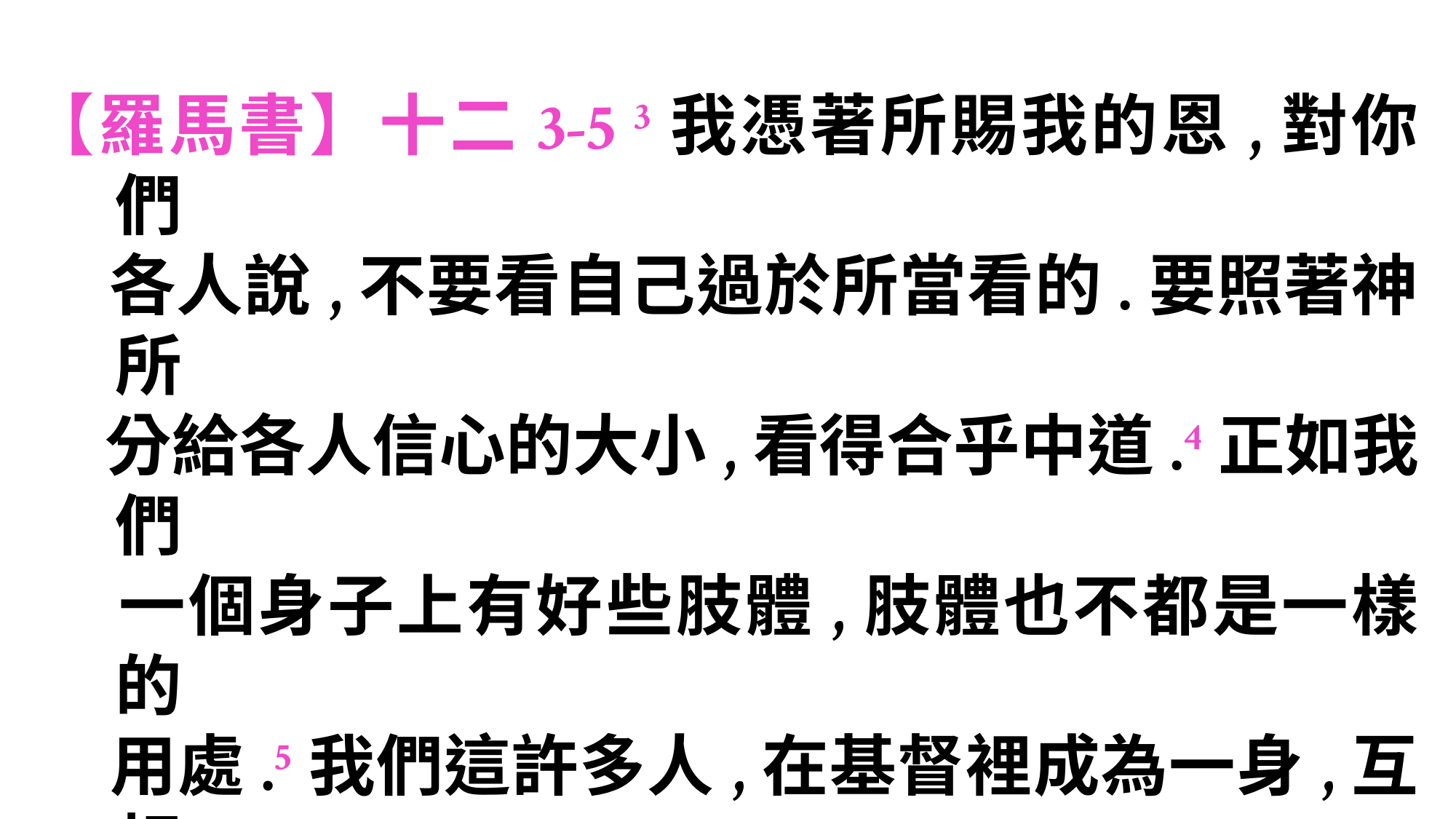

【羅馬書】十二3-5 3我憑著所賜我的恩,對你們
    各人說,不要看自己過於所當看的.要照著神所
    分給各人信心的大小,看得合乎中道.4正如我們
    一個身子上有好些肢體,肢體也不都是一樣的
    用處.5我們這許多人,在基督裡成為一身,互相
    聯絡作肢體,也是如此.